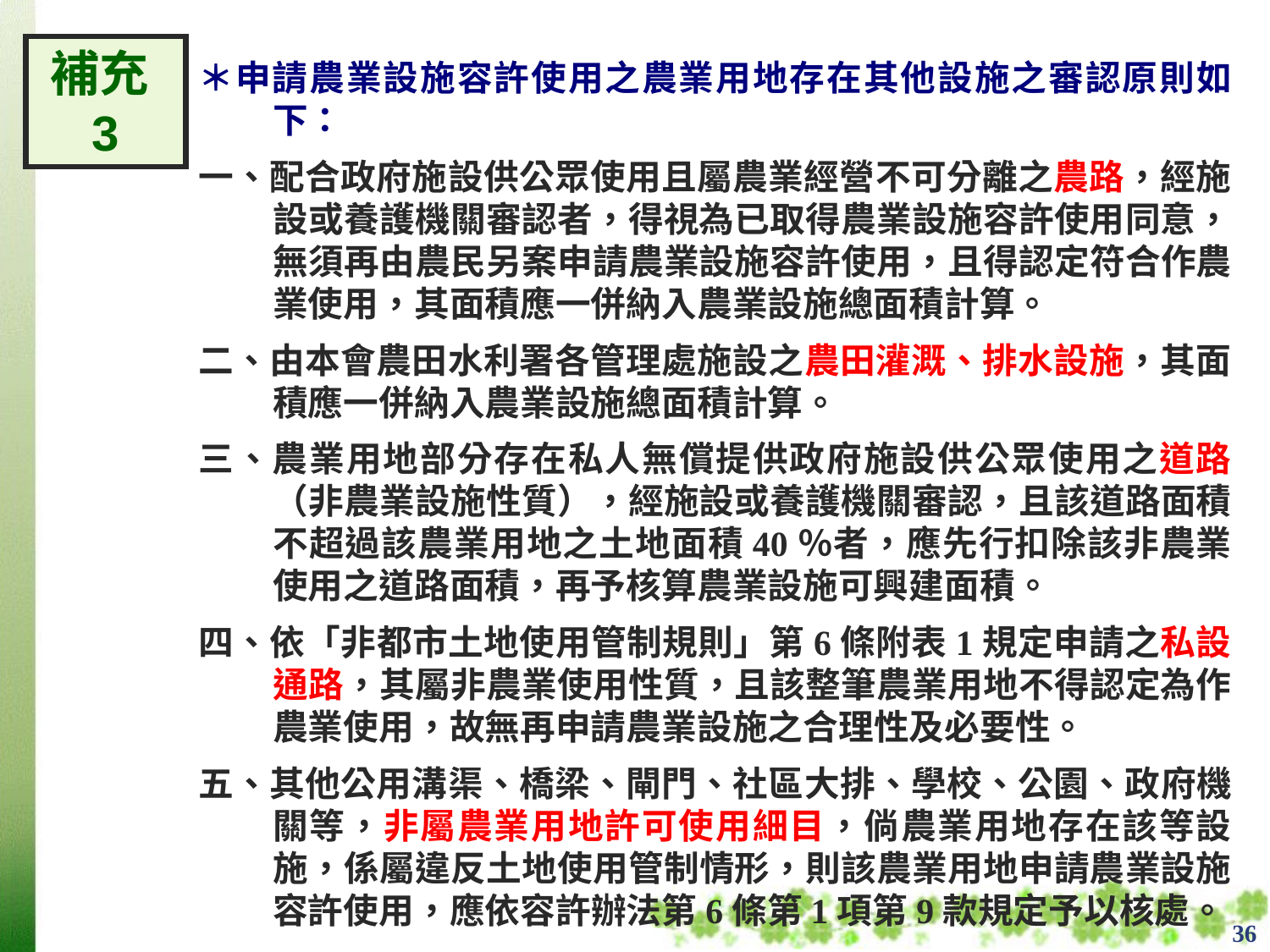

補充3
＊申請農業設施容許使用之農業用地存在其他設施之審認原則如下：
一、配合政府施設供公眾使用且屬農業經營不可分離之農路，經施設或養護機關審認者，得視為已取得農業設施容許使用同意，無須再由農民另案申請農業設施容許使用，且得認定符合作農業使用，其面積應一併納入農業設施總面積計算。
二、由本會農田水利署各管理處施設之農田灌溉、排水設施，其面積應一併納入農業設施總面積計算。
三、農業用地部分存在私人無償提供政府施設供公眾使用之道路（非農業設施性質），經施設或養護機關審認，且該道路面積不超過該農業用地之土地面積40％者，應先行扣除該非農業使用之道路面積，再予核算農業設施可興建面積。
四、依「非都市土地使用管制規則」第6條附表1規定申請之私設通路，其屬非農業使用性質，且該整筆農業用地不得認定為作農業使用，故無再申請農業設施之合理性及必要性。
五、其他公用溝渠、橋梁、閘門、社區大排、學校、公園、政府機關等，非屬農業用地許可使用細目，倘農業用地存在該等設施，係屬違反土地使用管制情形，則該農業用地申請農業設施容許使用，應依容許辦法第6條第1項第9款規定予以核處。
36